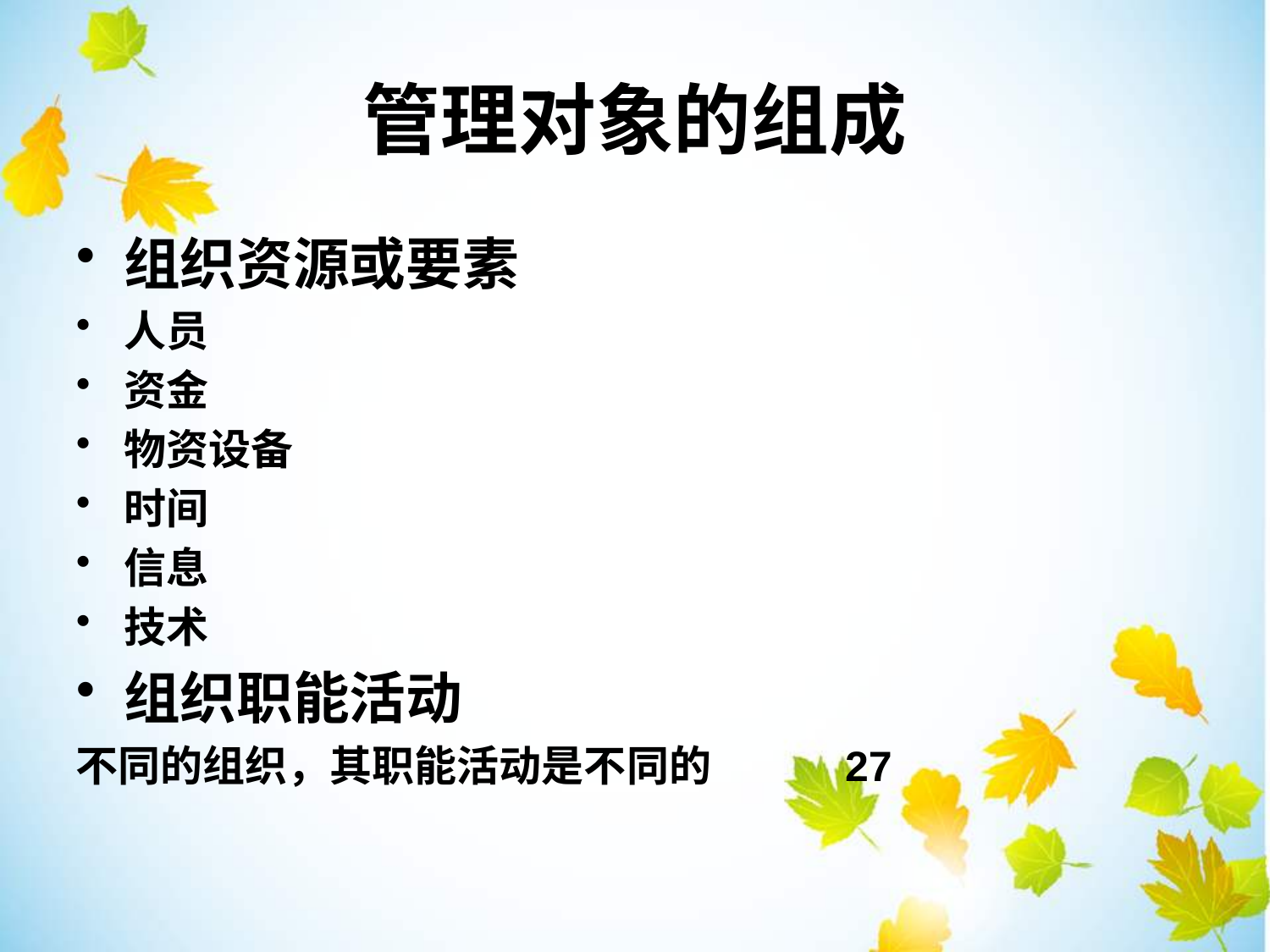

管理对象的组成
组织资源或要素
人员
资金
物资设备
时间
信息
技术
组织职能活动
不同的组织，其职能活动是不同的             27